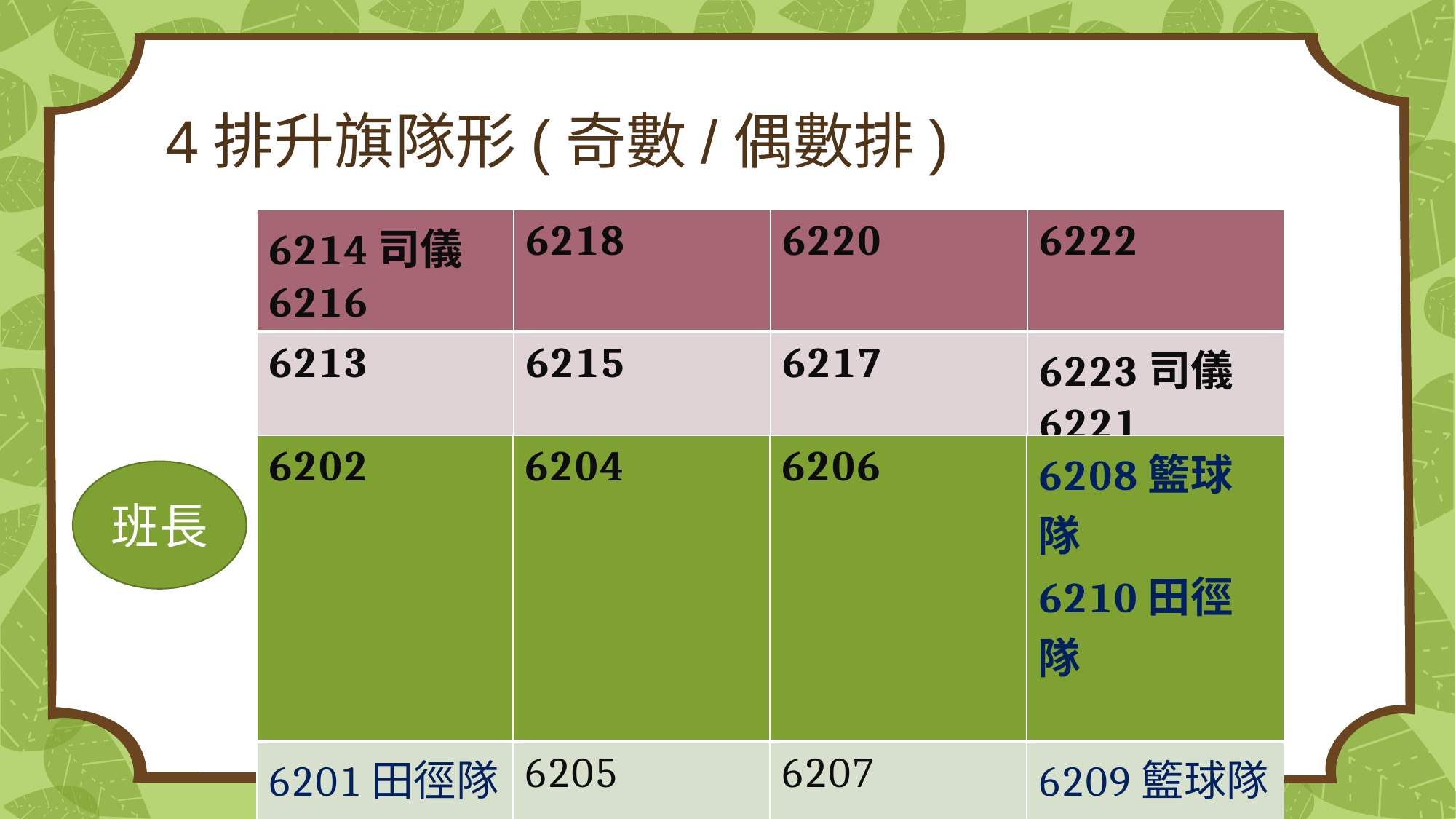

# 4排升旗隊形(奇數/偶數排)
| 6214司儀 6216 | 6218 | 6220 | 6222 |
| --- | --- | --- | --- |
| 6213 | 6215 | 6217 | 6223司儀 6221 |
| 6202 | 6204 | 6206 | 6208籃球隊 6210田徑隊 |
| --- | --- | --- | --- |
| 6201田徑隊 6203 | 6205 | 6207 | 6209籃球隊 6211 |
班長